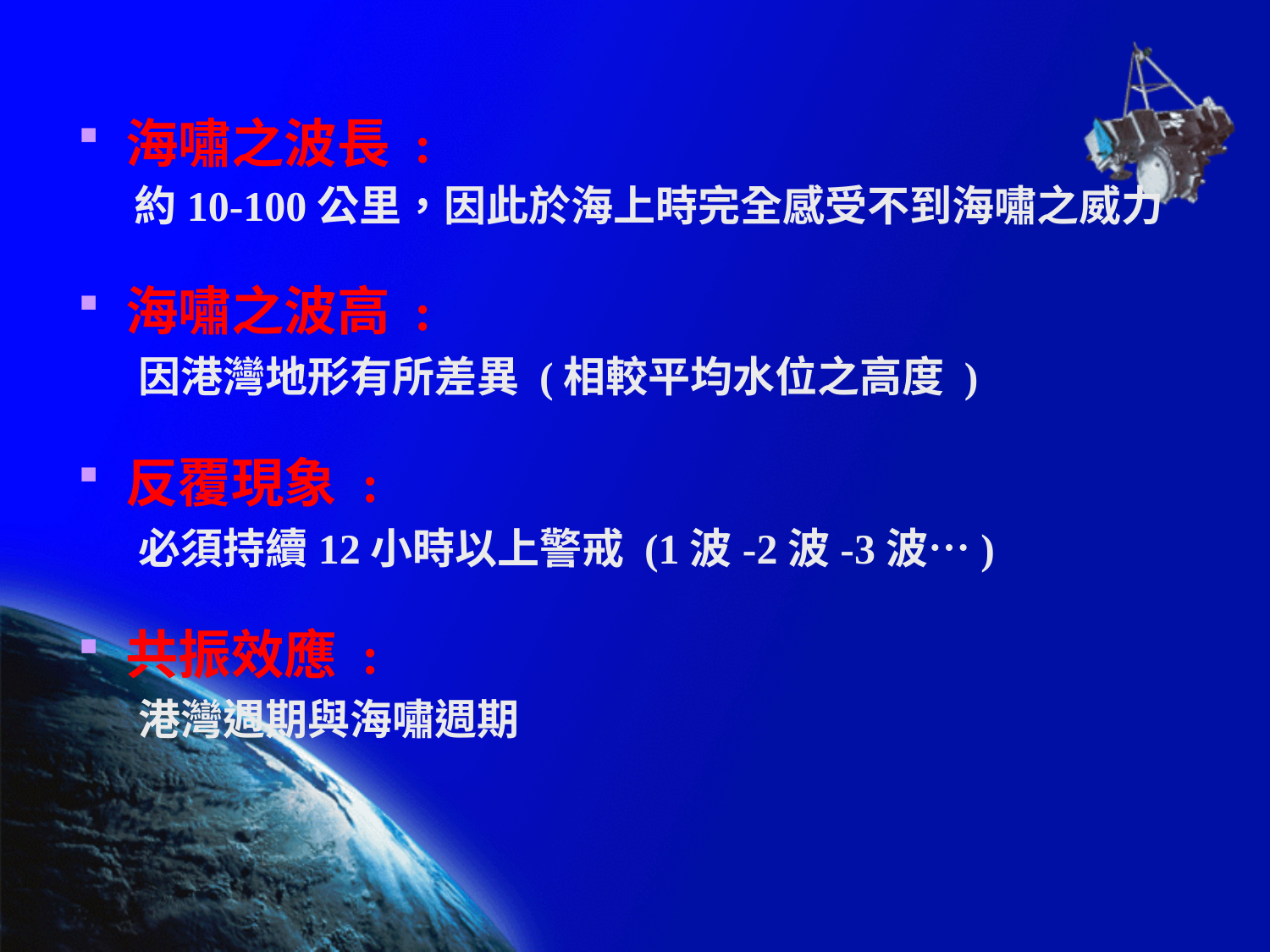

#
海嘯之波長 :
    約10-100公里，因此於海上時完全感受不到海嘯之威力

海嘯之波高 :
    因港灣地形有所差異 (相較平均水位之高度 )

反覆現象 :
    必須持續12小時以上警戒 (1波-2波-3波…)

共振效應 :
    港灣週期與海嘯週期